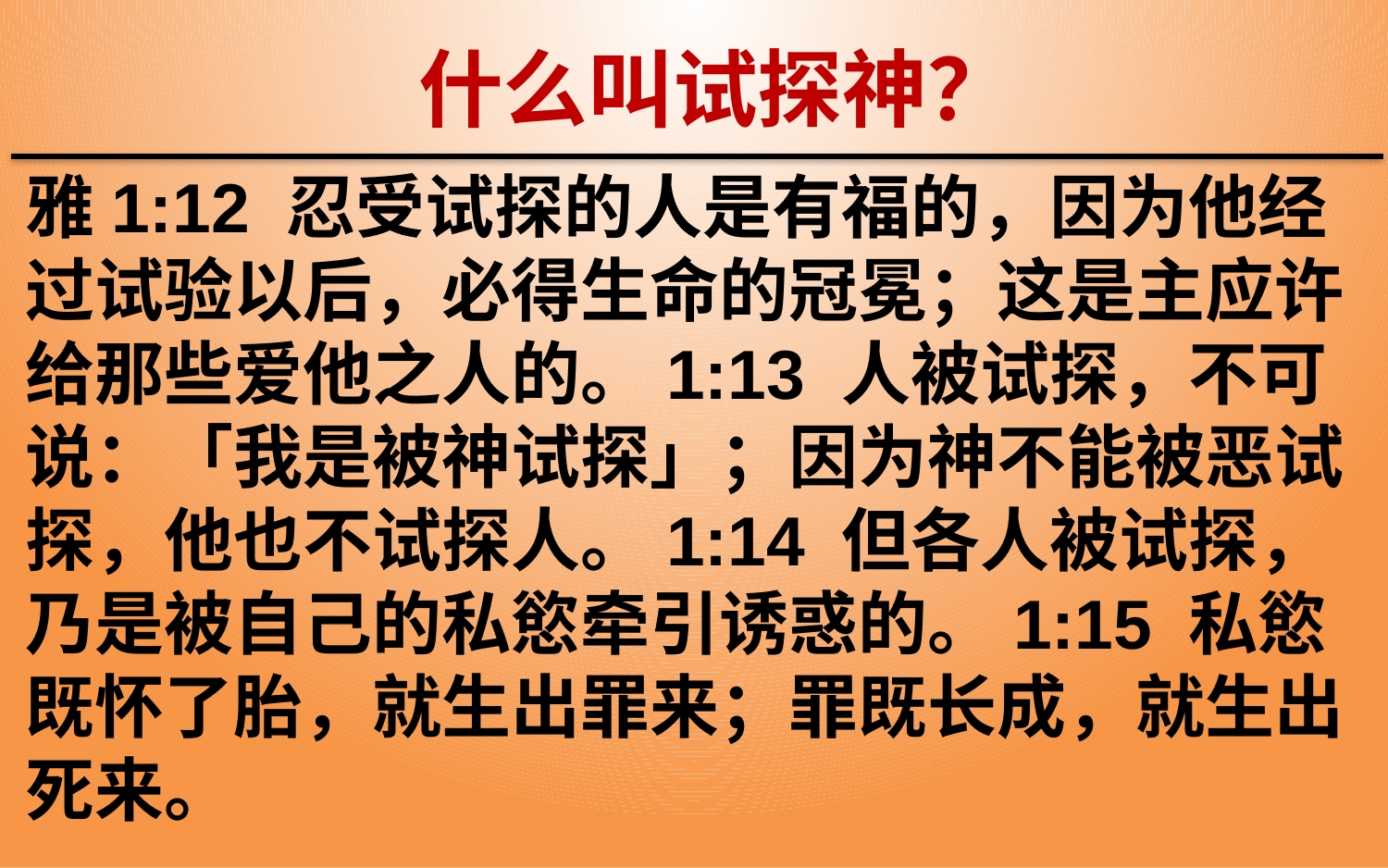

什么叫试探神？
雅1:12 忍受试探的人是有福的，因为他经过试验以后，必得生命的冠冕；这是主应许给那些爱他之人的。1:13 人被试探，不可说：「我是被神试探」；因为神不能被恶试探，他也不试探人。1:14 但各人被试探，乃是被自己的私慾牵引诱惑的。1:15 私慾既怀了胎，就生出罪来；罪既长成，就生出死来。